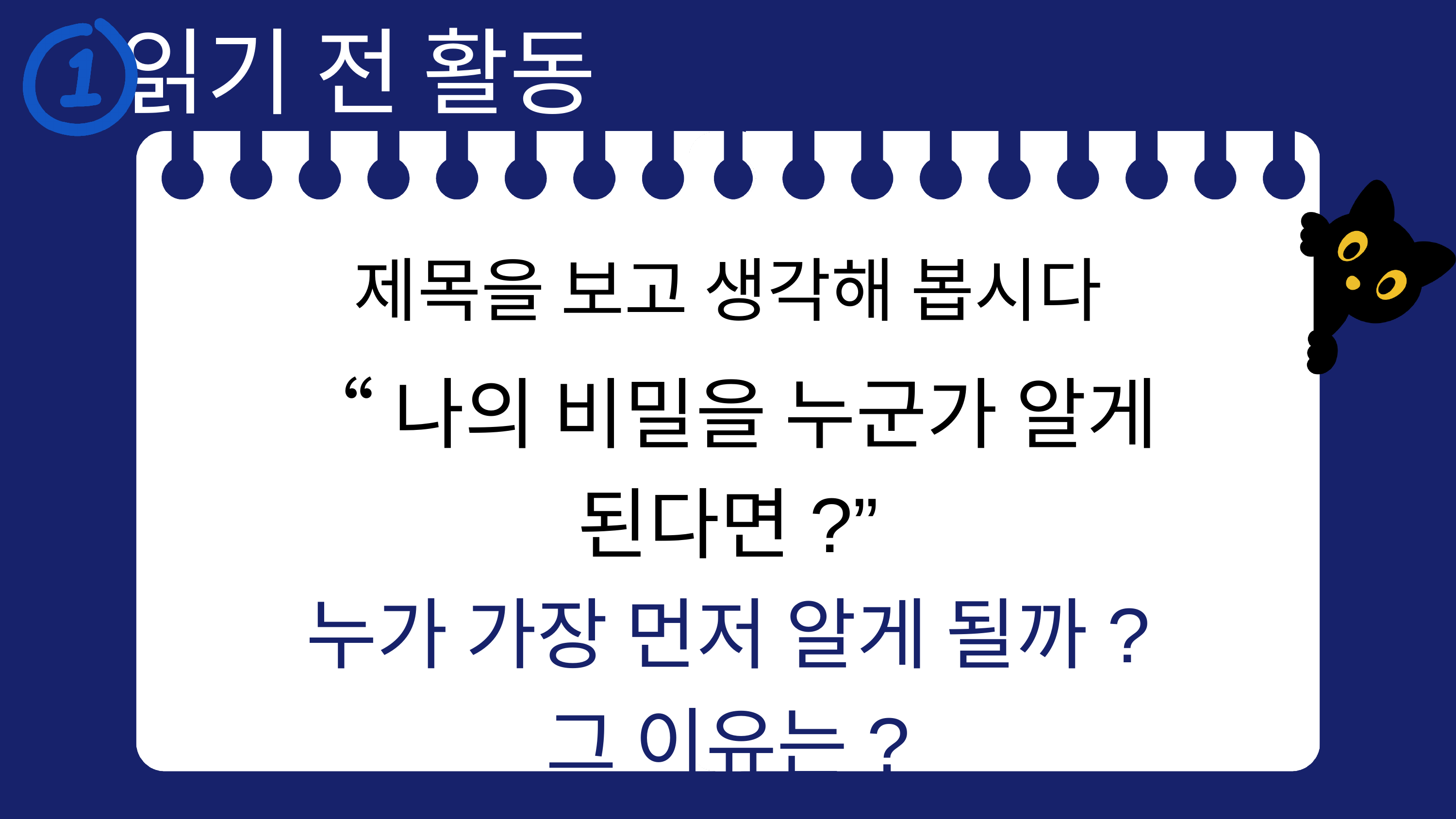

읽기 전 활동

“나의 비밀을 누군가 알게 된다면?”
누가 가장 먼저 알게 될까?
그 이유는?

제목을 보고 생각해 봅시다